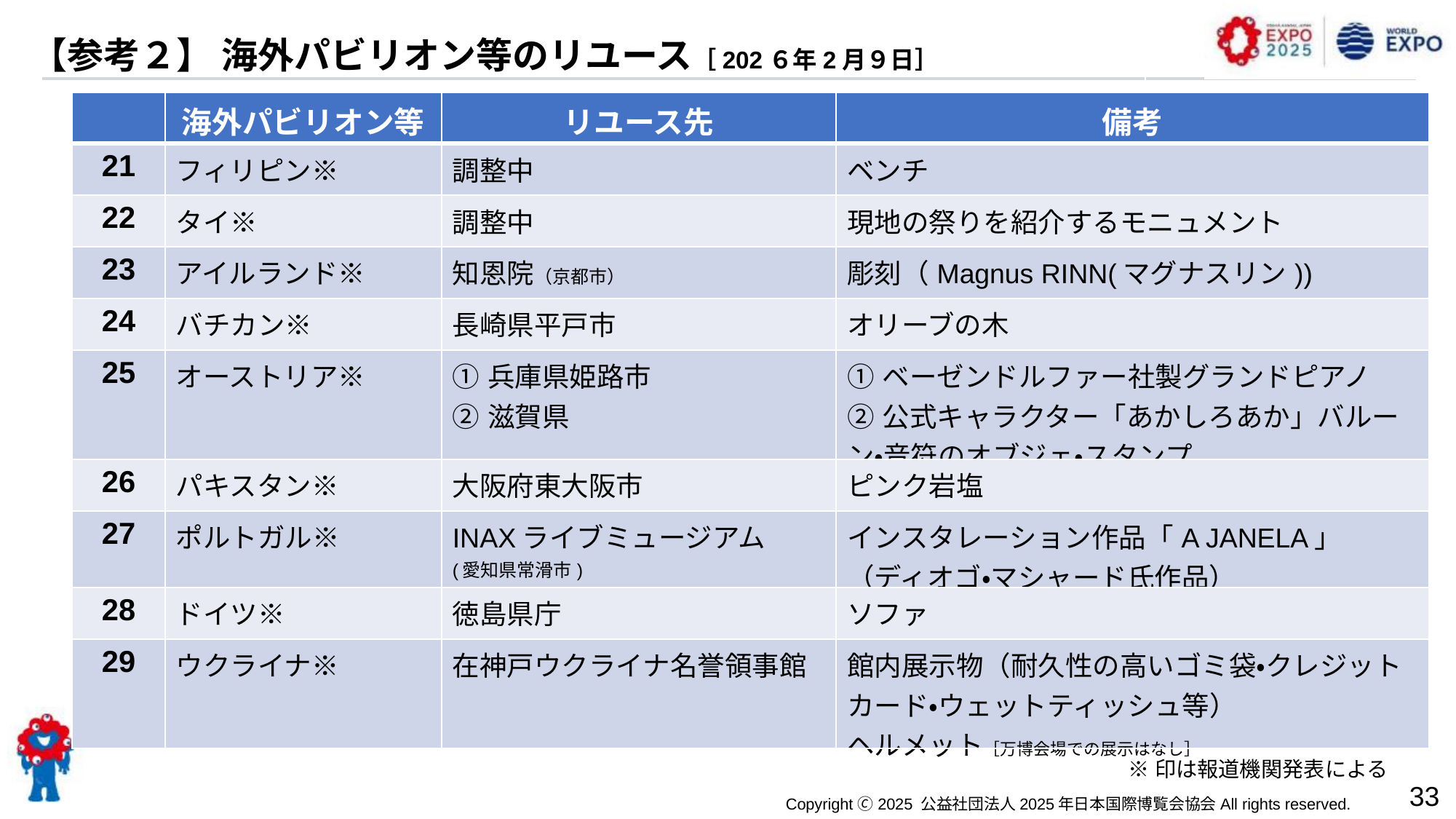

入場券販売状況（2025年８月31日時点）

【参考２】 海外パビリオン等のリユース［202６年2月９日］
|  | 海外パビリオン等 | リユース先 | 備考 |
| --- | --- | --- | --- |
| 21 | フィリピン※ | 調整中 | ベンチ |
| 22 | タイ※ | 調整中 | 現地の祭りを紹介するモニュメント |
| 23 | アイルランド※ | 知恩院（京都市） | 彫刻（Magnus RINN(マグナスリン)) |
| 24 | バチカン※ | 長崎県平戸市 | オリーブの木 |
| 25 | オーストリア※ | ①兵庫県姫路市 ②滋賀県 | ①ベーゼンドルファー社製グランドピアノ ②公式キャラクター「あかしろあか」バルーン・音符のオブジェ・スタンプ |
| 26 | パキスタン※ | 大阪府東大阪市 | ピンク岩塩 |
| 27 | ポルトガル※ | INAXライブミュージアム (愛知県常滑市) | インスタレーション作品「A JANELA」 （ディオゴ・マシャード氏作品） |
| 28 | ドイツ※ | 徳島県庁 | ソファ |
| 29 | ウクライナ※ | 在神戸ウクライナ名誉領事館 | 館内展示物（耐久性の高いゴミ袋・クレジットカード・ウェットティッシュ等） ヘルメット［万博会場での展示はなし］ |
※印は報道機関発表による
33
Copyright 🄫 2025 公益社団法人2025年日本国際博覧会協会All rights reserved.